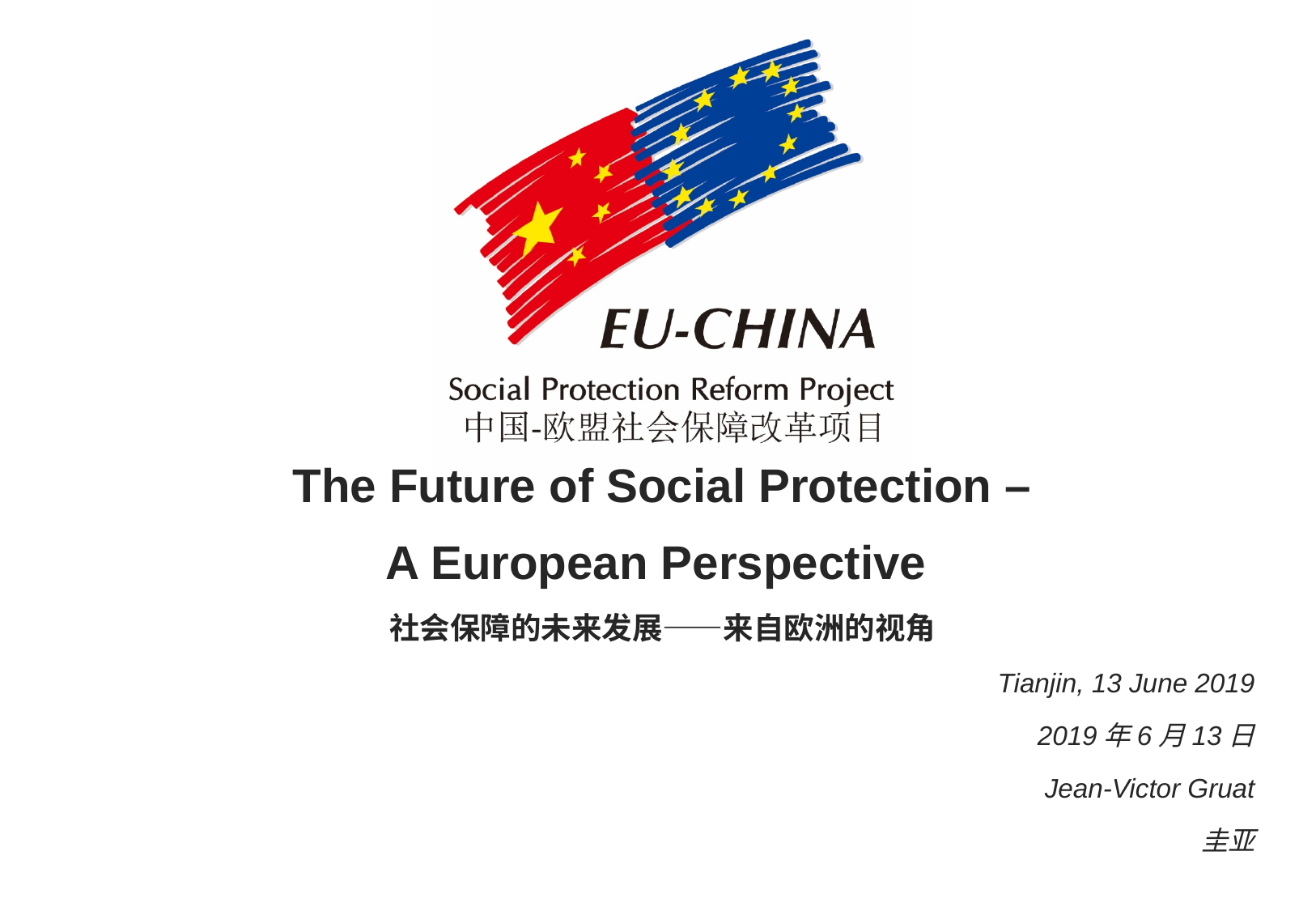

The Future of Social Protection –
A European Perspective
社会保障的未来发展——来自欧洲的视角
Tianjin, 13 June 2019
2019年6月13日
Jean-Victor Gruat
圭亚